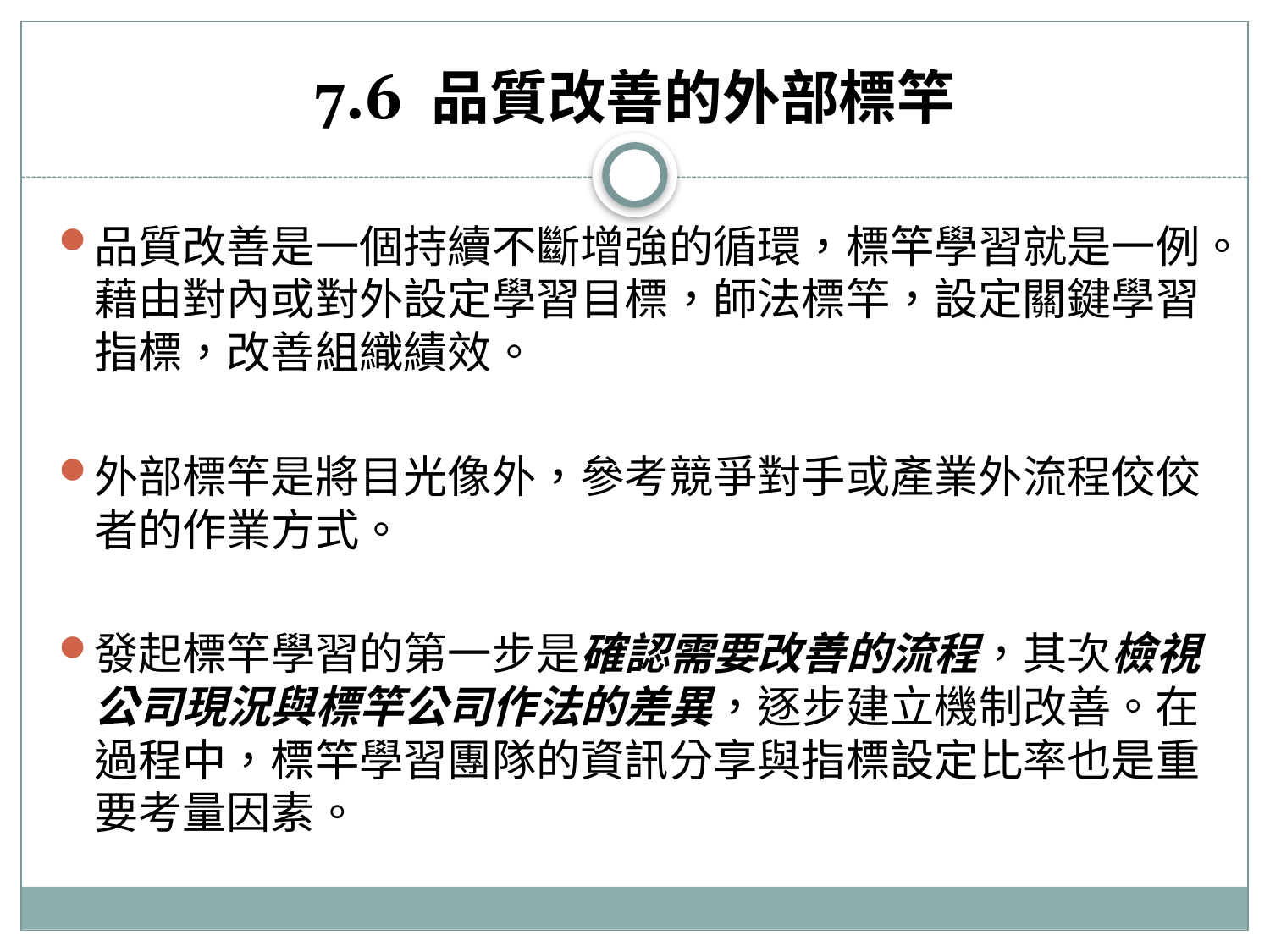

# 7.6 品質改善的外部標竿
品質改善是一個持續不斷增強的循環，標竿學習就是一例。藉由對內或對外設定學習目標，師法標竿，設定關鍵學習指標，改善組織績效。

外部標竿是將目光像外，參考競爭對手或產業外流程佼佼者的作業方式。

發起標竿學習的第一步是確認需要改善的流程，其次檢視公司現況與標竿公司作法的差異，逐步建立機制改善。在過程中，標竿學習團隊的資訊分享與指標設定比率也是重要考量因素。